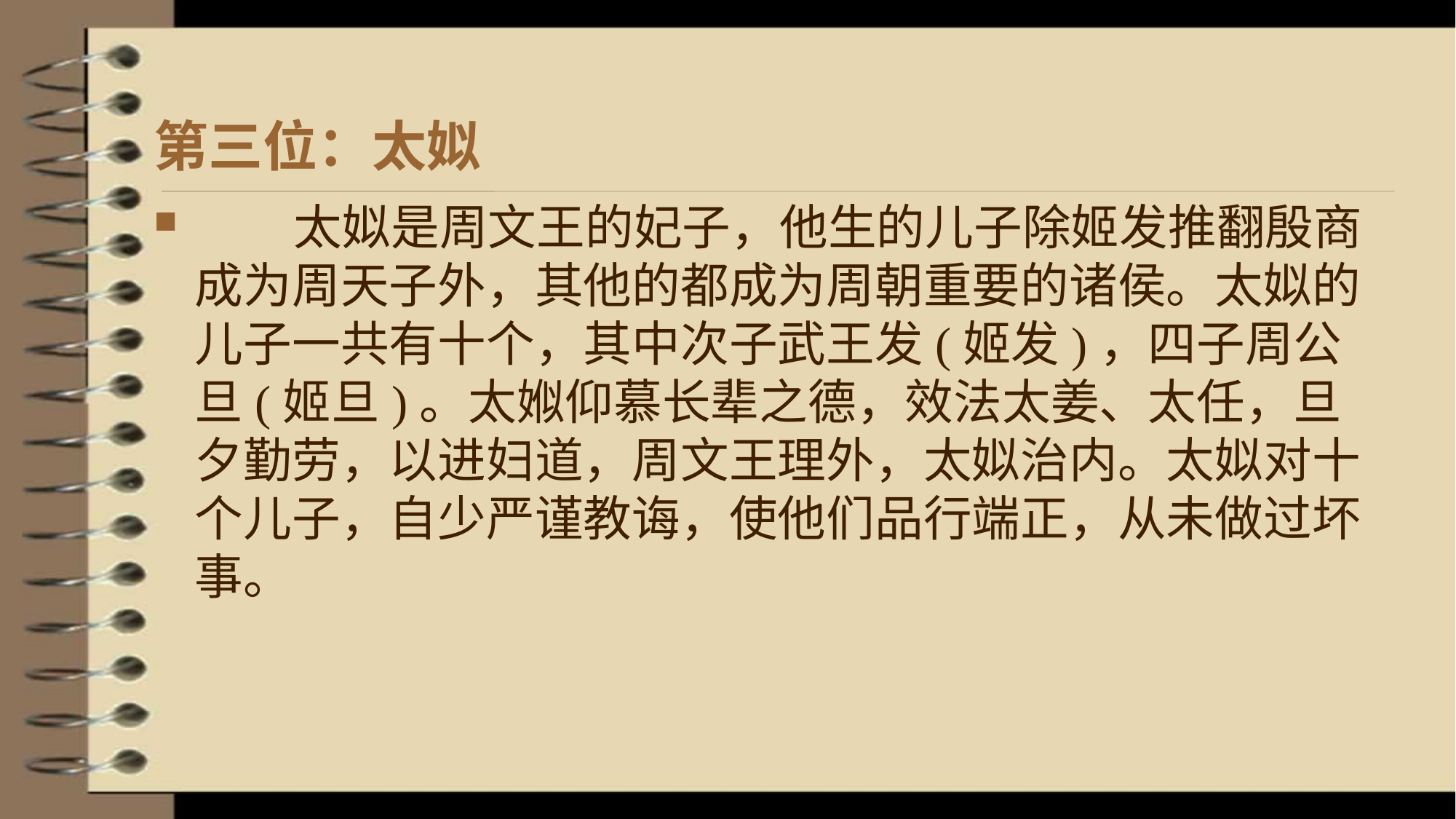

# 第三位：太姒
        太姒是周文王的妃子，他生的儿子除姬发推翻殷商成为周天子外，其他的都成为周朝重要的诸侯。太姒的儿子一共有十个，其中次子武王发(姬发)，四子周公旦(姬旦)。太娰仰慕长辈之德，效法太姜、太任，旦夕勤劳，以进妇道，周文王理外，太姒治内。太姒对十个儿子，自少严谨教诲，使他们品行端正，从未做过坏事。